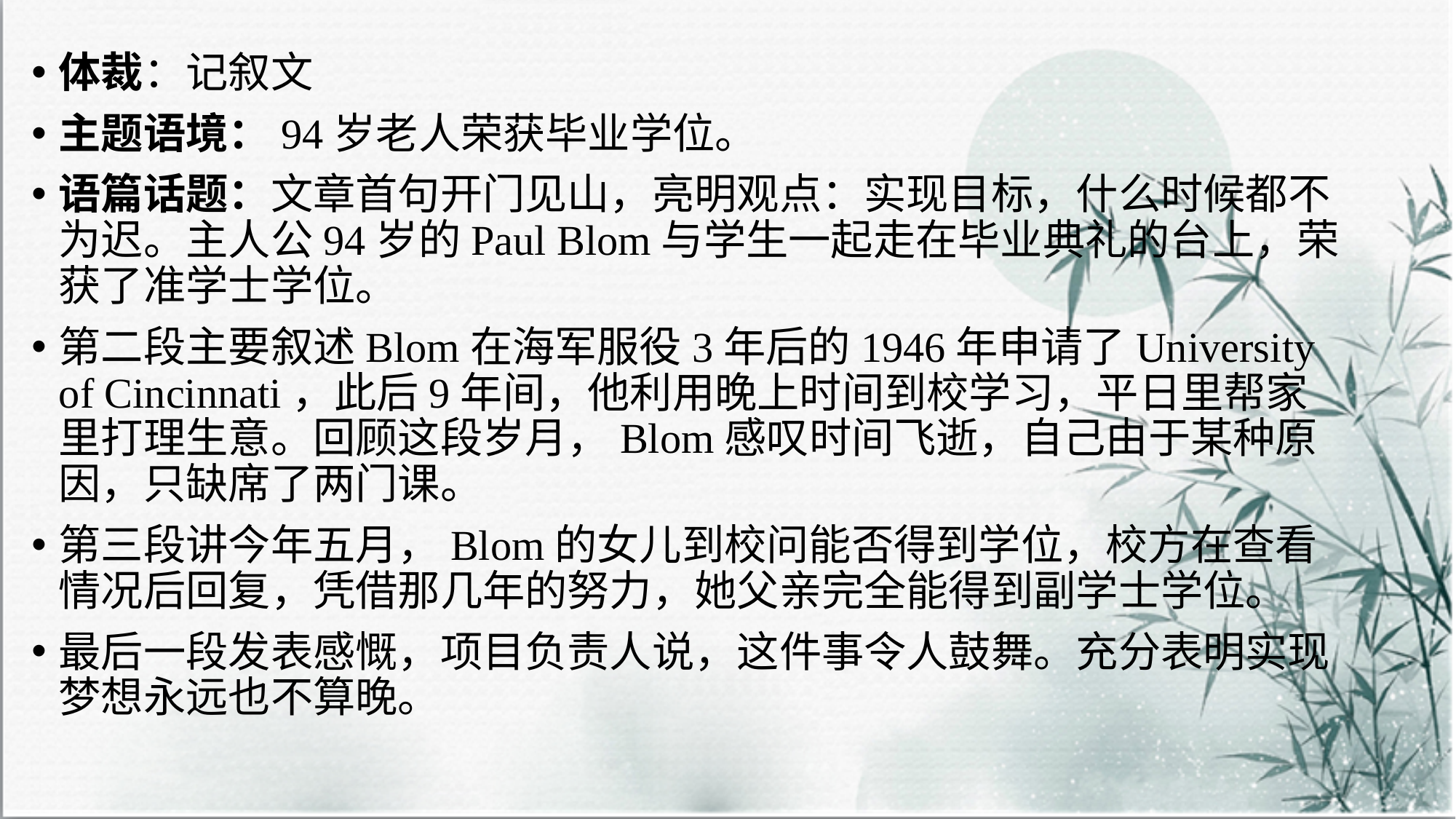

体裁：记叙文
主题语境：94岁老人荣获毕业学位。
语篇话题：文章首句开门见山，亮明观点：实现目标，什么时候都不为迟。主人公94岁的Paul Blom与学生一起走在毕业典礼的台上，荣获了准学士学位。
第二段主要叙述Blom在海军服役3年后的1946年申请了University of Cincinnati，此后9年间，他利用晚上时间到校学习，平日里帮家里打理生意。回顾这段岁月，Blom感叹时间飞逝，自己由于某种原因，只缺席了两门课。
第三段讲今年五月，Blom的女儿到校问能否得到学位，校方在查看情况后回复，凭借那几年的努力，她父亲完全能得到副学士学位。
最后一段发表感慨，项目负责人说，这件事令人鼓舞。充分表明实现梦想永远也不算晚。